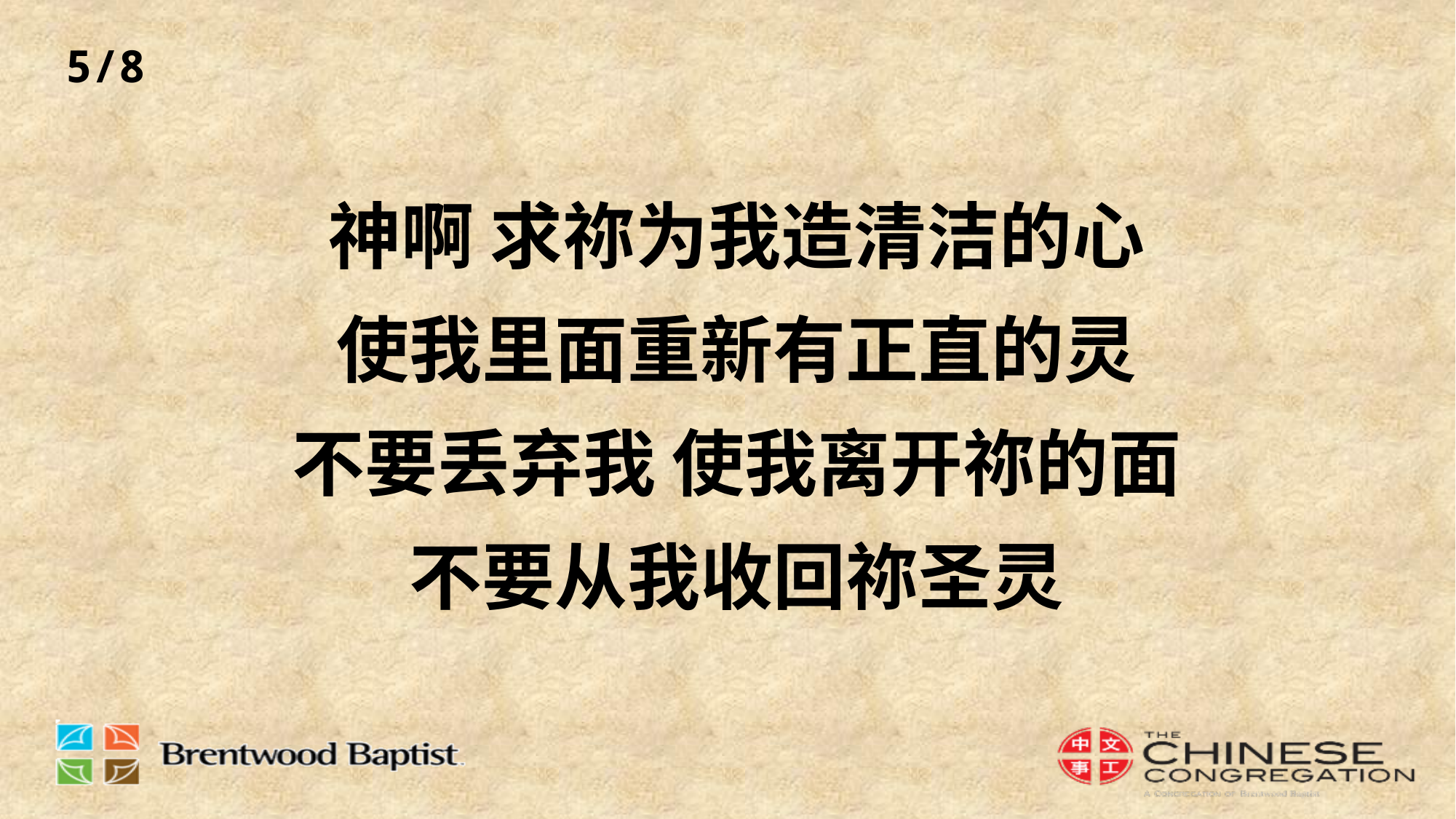

5/8
# 神啊 求祢为我造清洁的心 使我里面重新有正直的灵 不要丢弃我 使我离开祢的面 不要从我收回祢圣灵